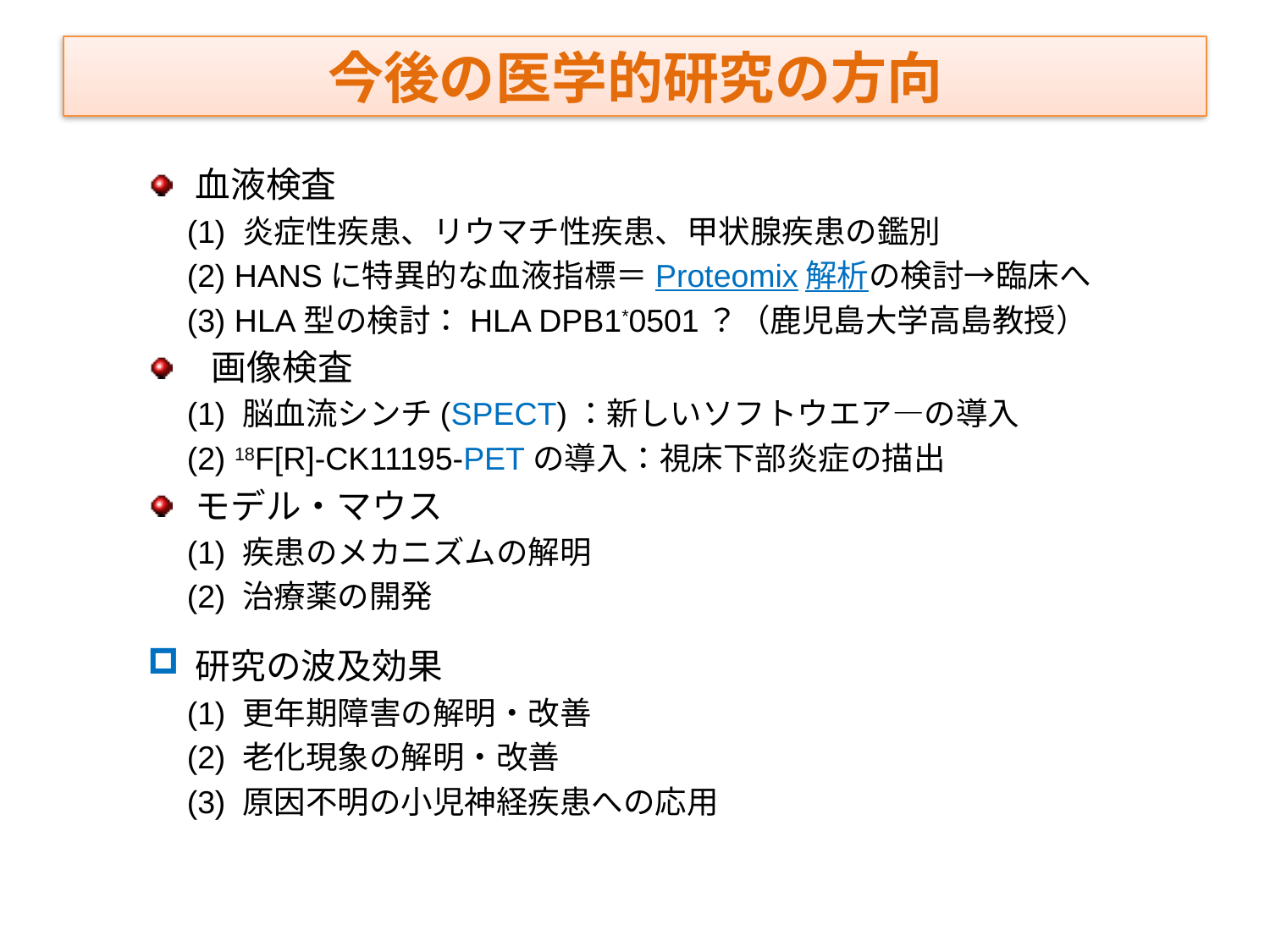

# 今後の医学的研究の方向
血液検査
　(1) 炎症性疾患、リウマチ性疾患、甲状腺疾患の鑑別
　(2) HANSに特異的な血液指標＝Proteomix解析の検討→臨床へ
　(3) HLA型の検討：HLA DPB1*0501？（鹿児島大学高島教授）
 画像検査
　(1) 脳血流シンチ(SPECT)：新しいソフトウエア―の導入
　(2) 18F[R]-CK11195-PETの導入：視床下部炎症の描出
モデル・マウス
　(1) 疾患のメカニズムの解明
　(2) 治療薬の開発

研究の波及効果
　(1) 更年期障害の解明・改善
　(2) 老化現象の解明・改善
　(3) 原因不明の小児神経疾患への応用